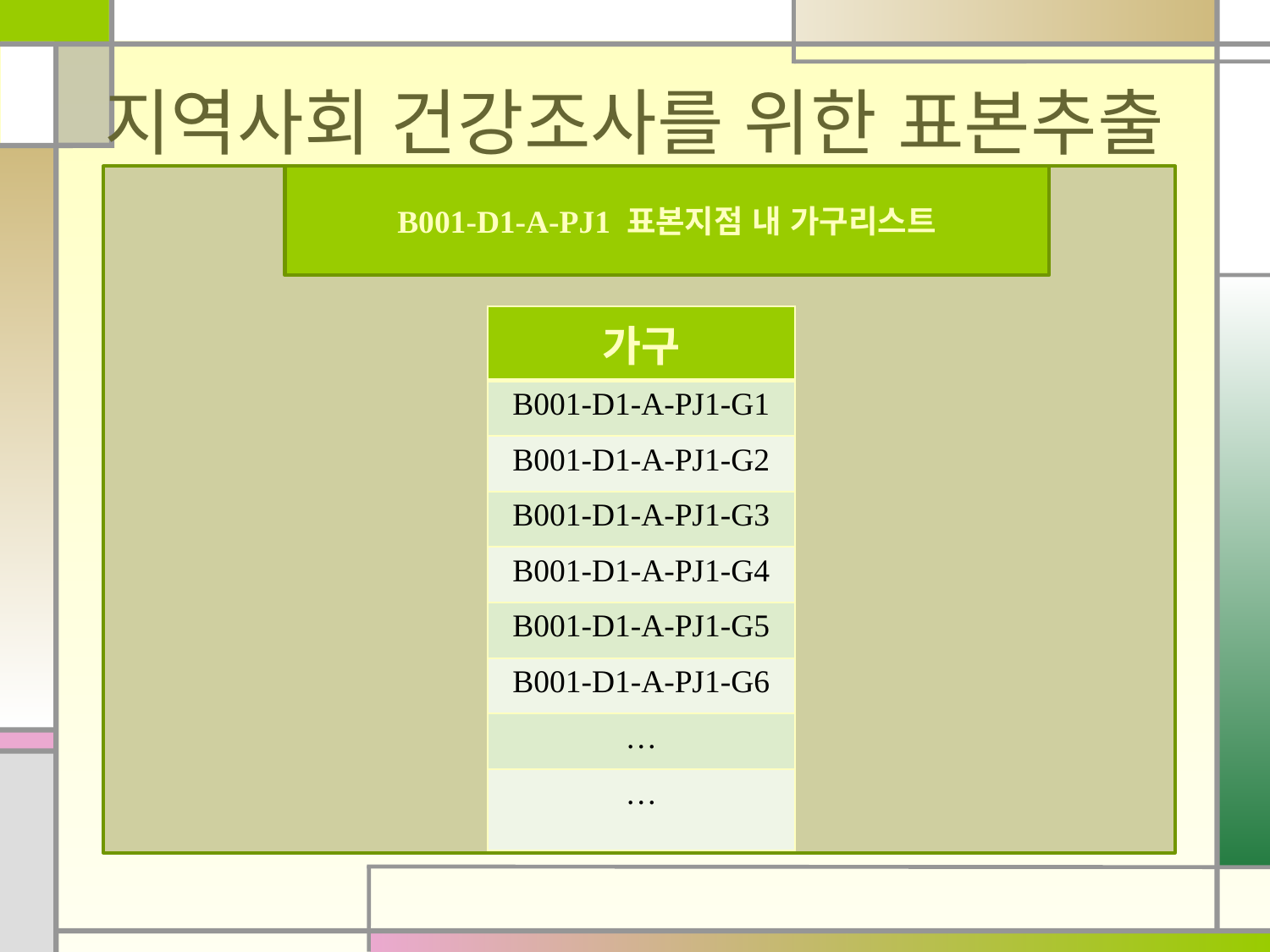

# 지역사회 건강조사를 위한 표본추출

B001-D1-A-PJ1 표본지점 내 가구리스트
| 가구 |
| --- |
| B001-D1-A-PJ1-G1 |
| B001-D1-A-PJ1-G2 |
| B001-D1-A-PJ1-G3 |
| B001-D1-A-PJ1-G4 |
| B001-D1-A-PJ1-G5 |
| B001-D1-A-PJ1-G6 |
| … |
| … |